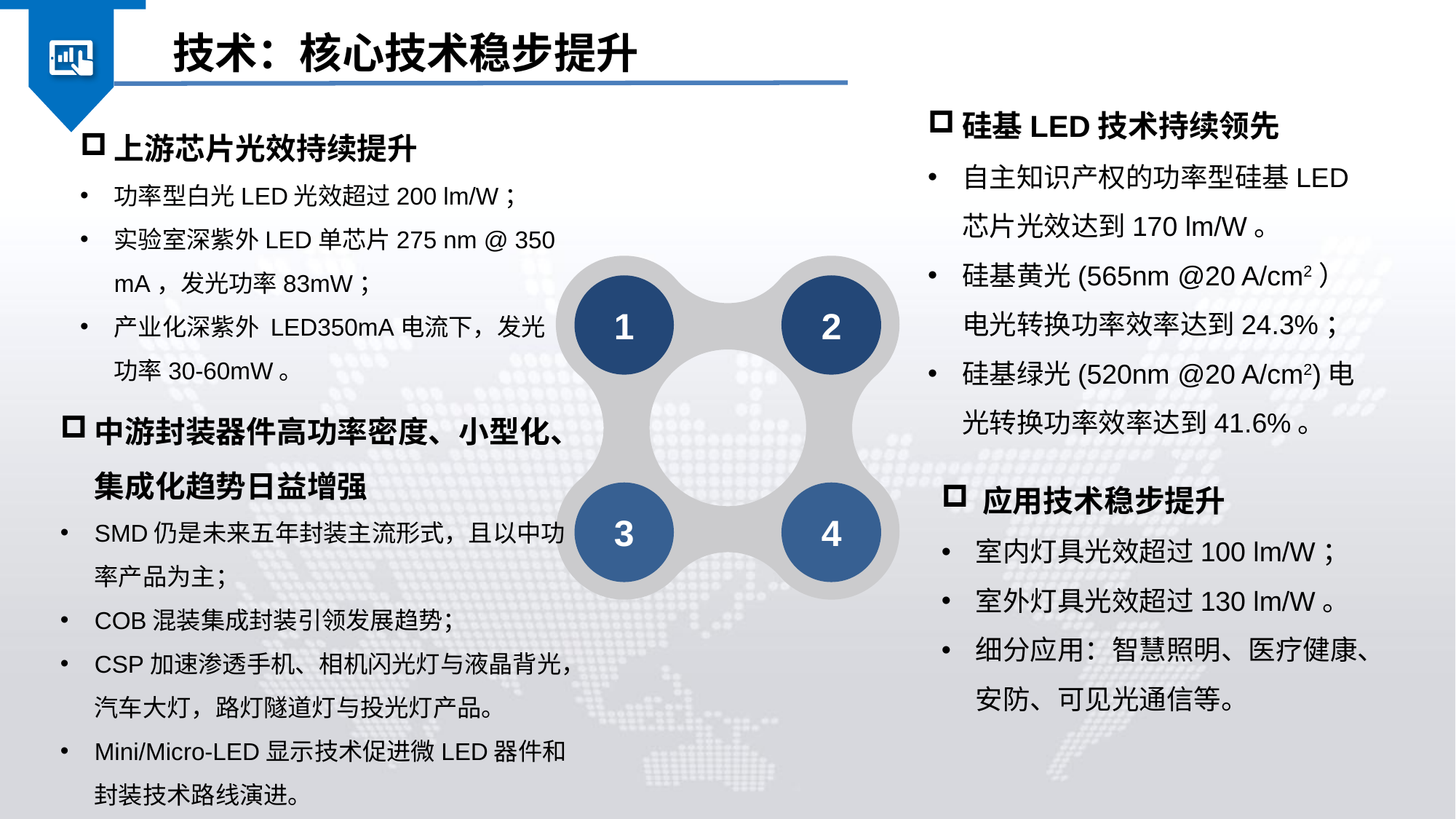

技术：核心技术稳步提升
硅基LED技术持续领先
自主知识产权的功率型硅基LED芯片光效达到170 lm/W。
硅基黄光(565nm @20 A/cm2）电光转换功率效率达到24.3%；
硅基绿光(520nm @20 A/cm2)电光转换功率效率达到41.6%。
上游芯片光效持续提升
功率型白光LED光效超过200 lm/W；
实验室深紫外LED单芯片275 nm @ 350 mA，发光功率83mW；
产业化深紫外 LED350mA电流下，发光功率30-60mW。

1
2
3
4
中游封装器件高功率密度、小型化、集成化趋势日益增强
SMD仍是未来五年封装主流形式，且以中功率产品为主；
COB混装集成封装引领发展趋势；
CSP加速渗透手机、相机闪光灯与液晶背光，汽车大灯，路灯隧道灯与投光灯产品。
Mini/Micro-LED显示技术促进微LED器件和封装技术路线演进。
应用技术稳步提升
室内灯具光效超过100 lm/W；
室外灯具光效超过130 lm/W。
细分应用：智慧照明、医疗健康、安防、可见光通信等。